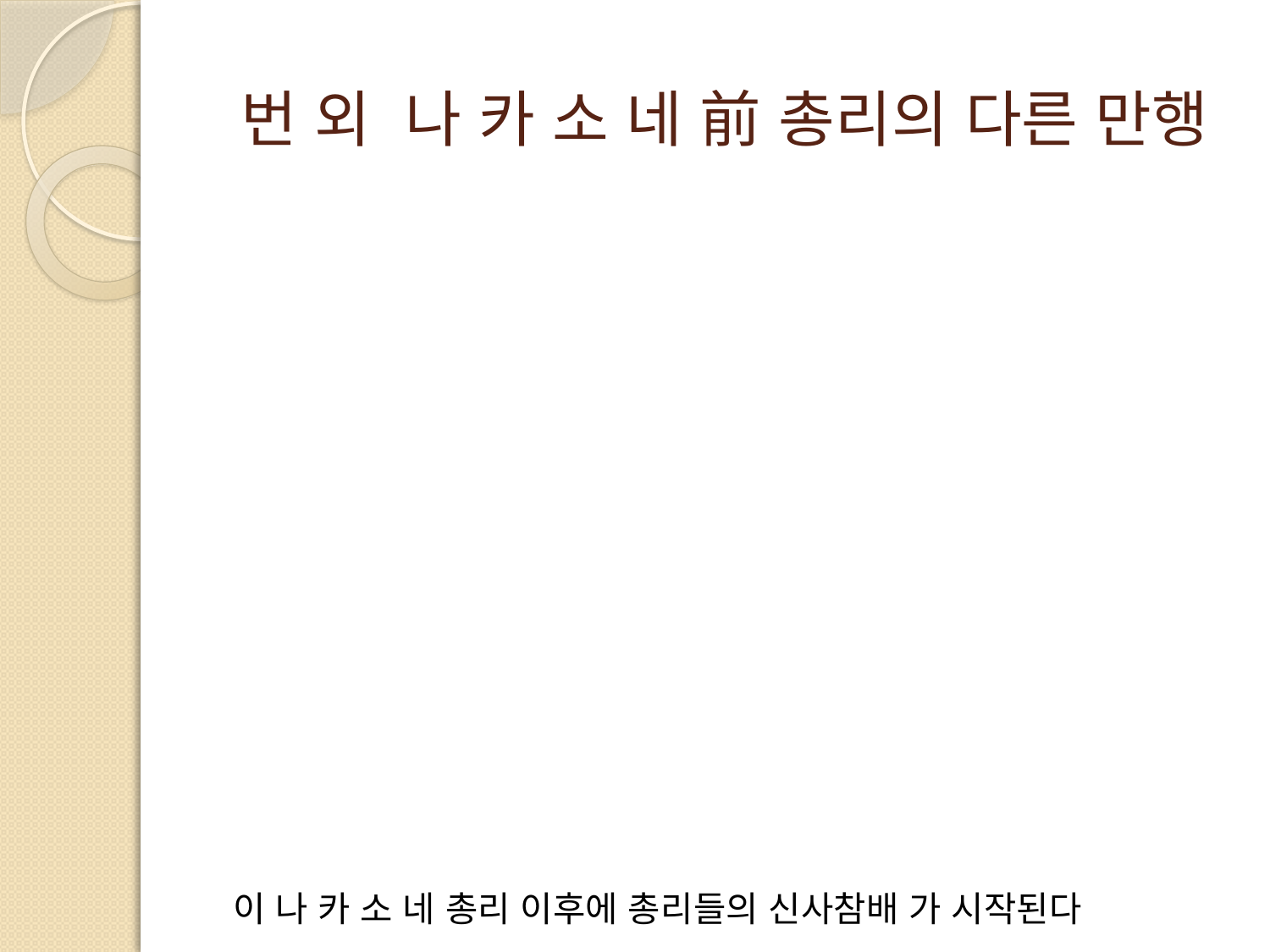

# 번 외  나 카 소 네 前 총리의 다른 만행

     이 나 카 소 네 총리 이후에 총리들의 신사참배 가 시작된다